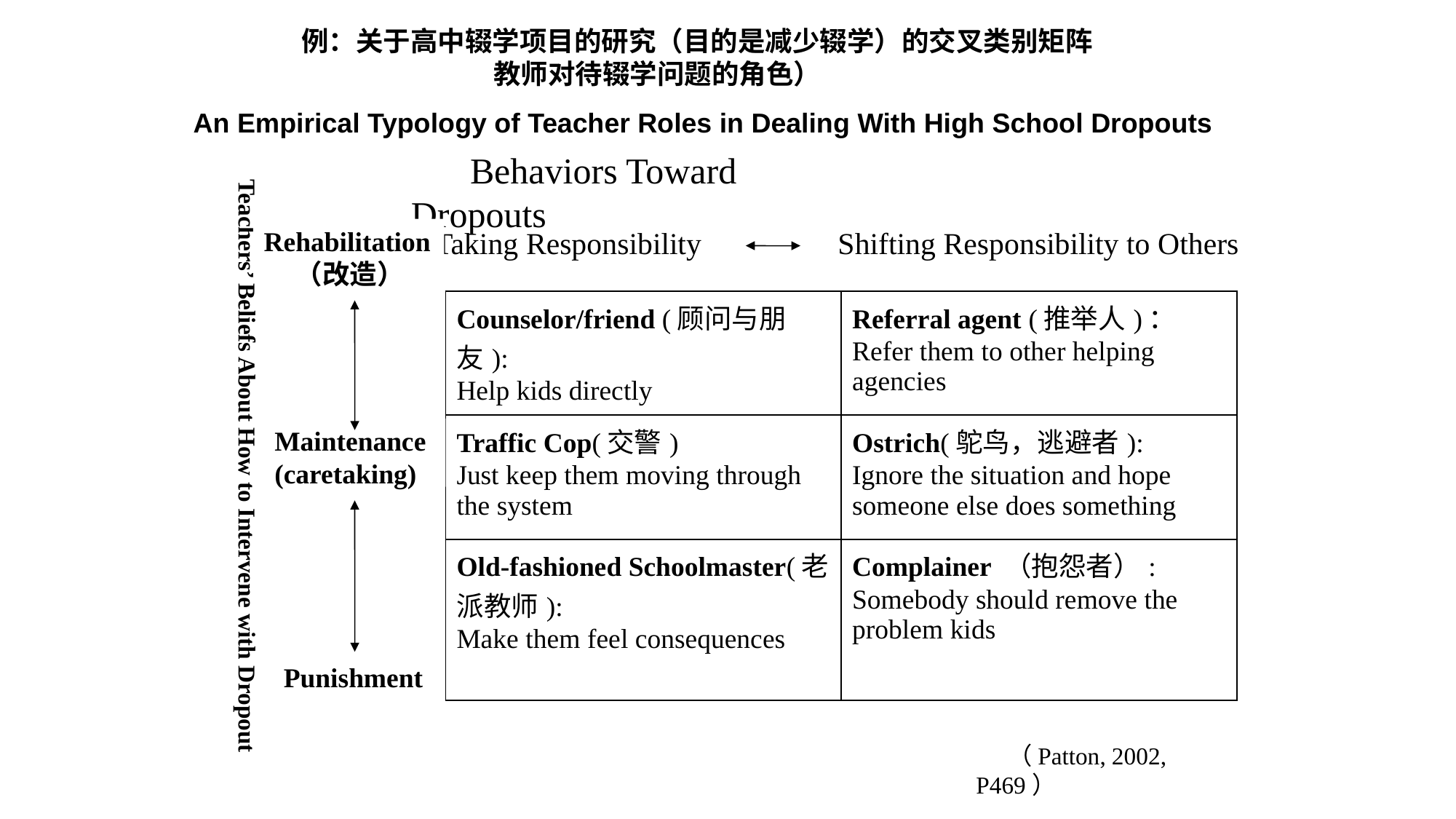

例：关于高中辍学项目的研究（目的是减少辍学）的交叉类别矩阵
                              教师对待辍学问题的角色）
An Empirical Typology of Teacher Roles in Dealing With High School Dropouts

   Behaviors Toward  Dropouts

Teachers’ Beliefs About How to Intervene with Dropout
                Taking Responsibility　　　　Shifting Responsibility to Others
Rehabilitation
    （改造）

| Counselor/friend (顾问与朋友): Help kids directly | Referral agent (推举人)： Refer them to other helping agencies |
| --- | --- |
| Traffic Cop(交警) Just keep them moving through the system | Ostrich(鸵鸟，逃避者): Ignore the situation and hope someone else does something |
| Old-fashioned Schoolmaster(老派教师): Make them feel consequences | Complainer （抱怨者）: Somebody should remove the problem kids |

Maintenance
(caretaking)

Punishment
（Patton, 2002, P469）